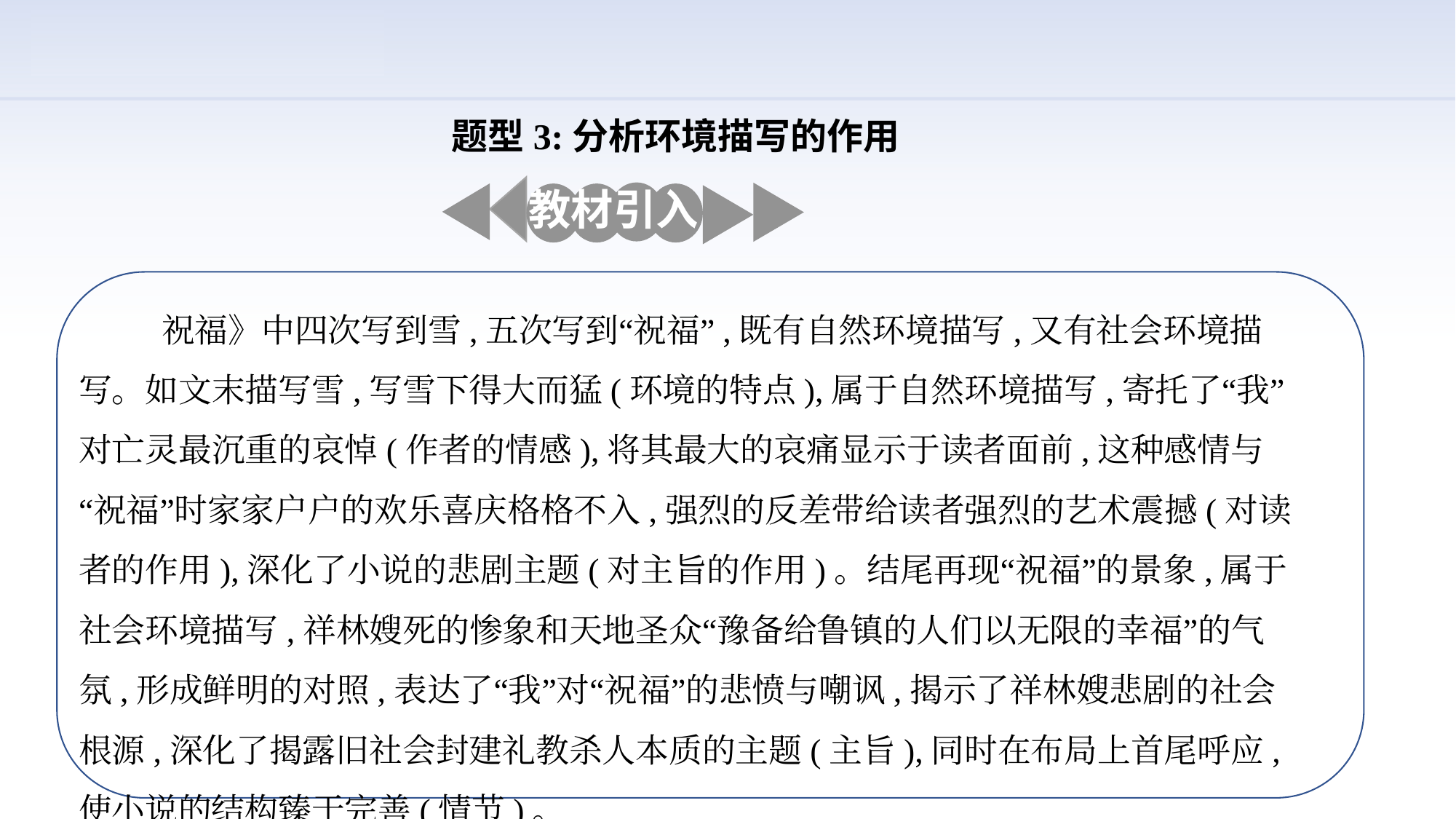

题型3:分析环境描写的作用

教材引入

 　　祝福》中四次写到雪,五次写到“祝福”,既有自然环境描写,又有社会环境描写。如文末描写雪,写雪下得大而猛(环境的特点),属于自然环境描写,寄托了“我”对亡灵最沉重的哀悼(作者的情感),将其最大的哀痛显示于读者面前,这种感情与“祝福”时家家户户的欢乐喜庆格格不入,强烈的反差带给读者强烈的艺术震撼(对读者的作用),深化了小说的悲剧主题(对主旨的作用)。结尾再现“祝福”的景象,属于社会环境描写,祥林嫂死的惨象和天地圣众“豫备给鲁镇的人们以无限的幸福”的气氛,形成鲜明的对照,表达了“我”对“祝福”的悲愤与嘲讽,揭示了祥林嫂悲剧的社会根源,深化了揭露旧社会封建礼教杀人本质的主题(主旨),同时在布局上首尾呼应,使小说的结构臻于完善(情节)。